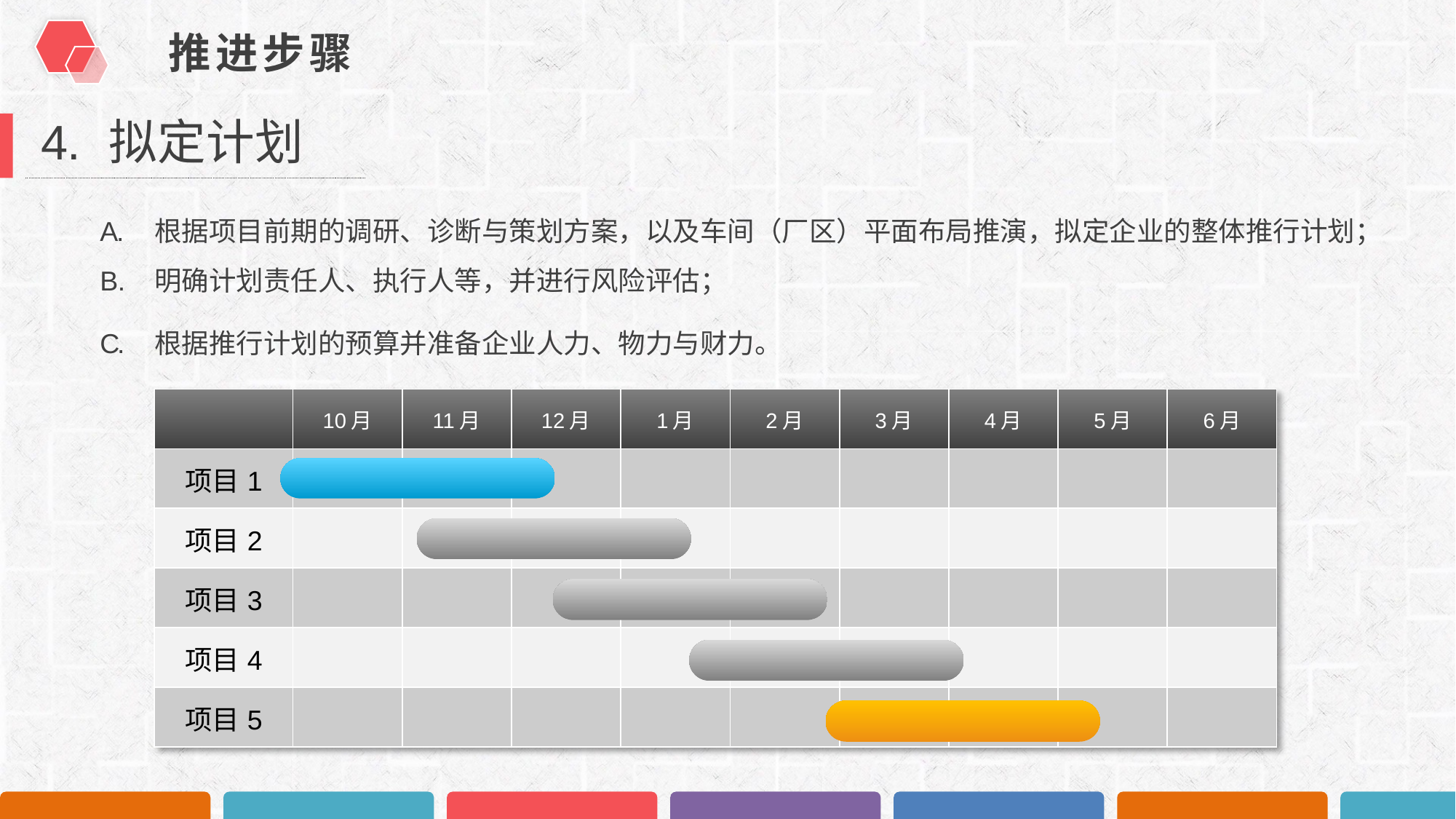

推进步骤

拟定计划

根据项目前期的调研、诊断与策划方案，以及车间（厂区）平面布局推演，拟定企业的整体推行计划；
明确计划责任人、执行人等，并进行风险评估；
根据推行计划的预算并准备企业人力、物力与财力。
|  | 10月 | 11月 | 12月 | 1月 | 2月 | 3月 | 4月 | 5月 | 6月 |
| --- | --- | --- | --- | --- | --- | --- | --- | --- | --- |
| 项目1 |  |  |  |  |  |  |  |  |  |
| 项目2 |  |  |  |  |  |  |  |  |  |
| 项目3 |  |  |  |  |  |  |  |  |  |
| 项目4 |  |  |  |  |  |  |  |  |  |
| 项目5 |  |  |  |  |  |  |  |  |  |